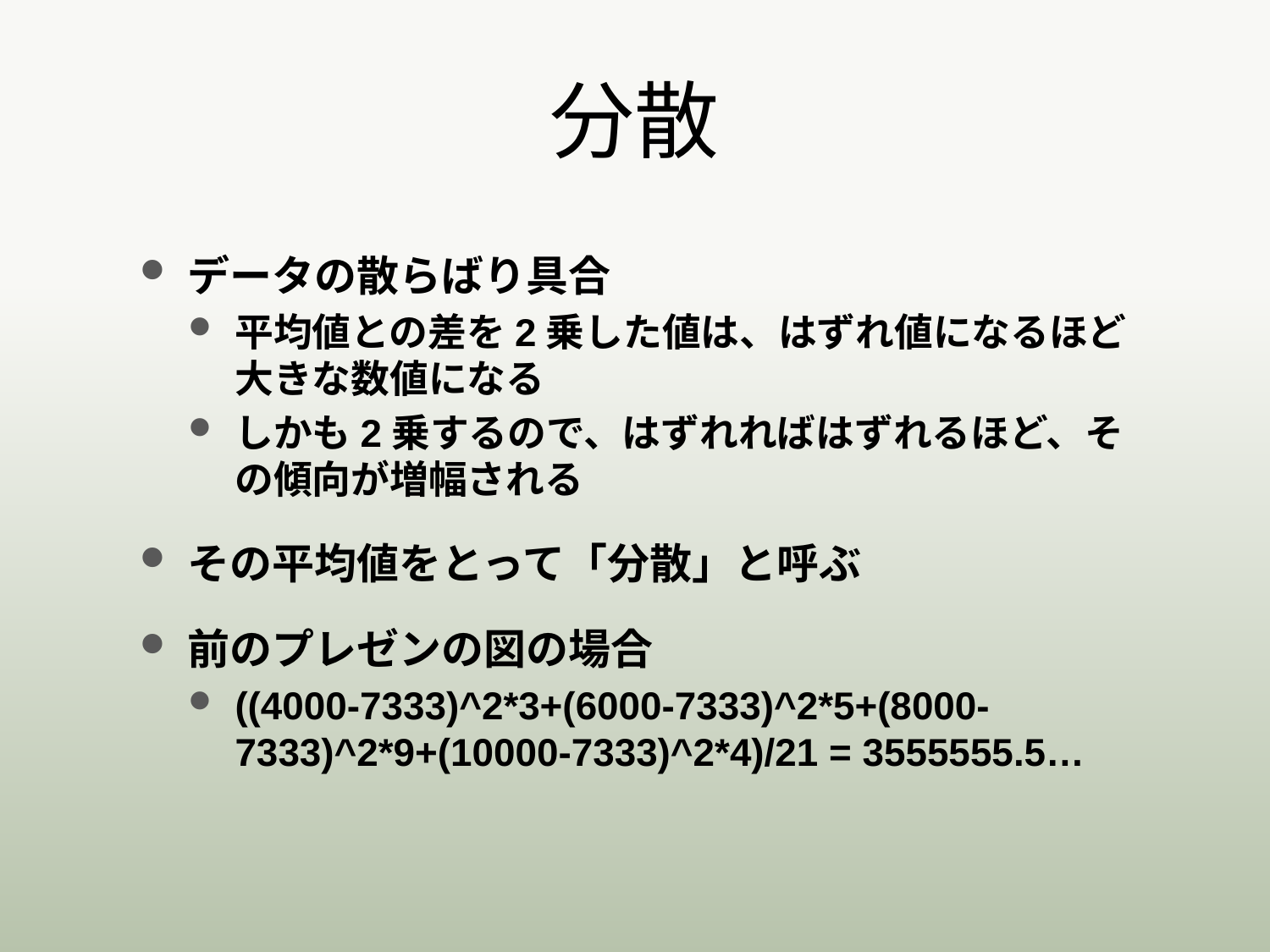

# 分散
データの散らばり具合
平均値との差を2乗した値は、はずれ値になるほど大きな数値になる
しかも2乗するので、はずれればはずれるほど、その傾向が増幅される
その平均値をとって「分散」と呼ぶ
前のプレゼンの図の場合
((4000-7333)^2*3+(6000-7333)^2*5+(8000-7333)^2*9+(10000-7333)^2*4)/21 = 3555555.5…